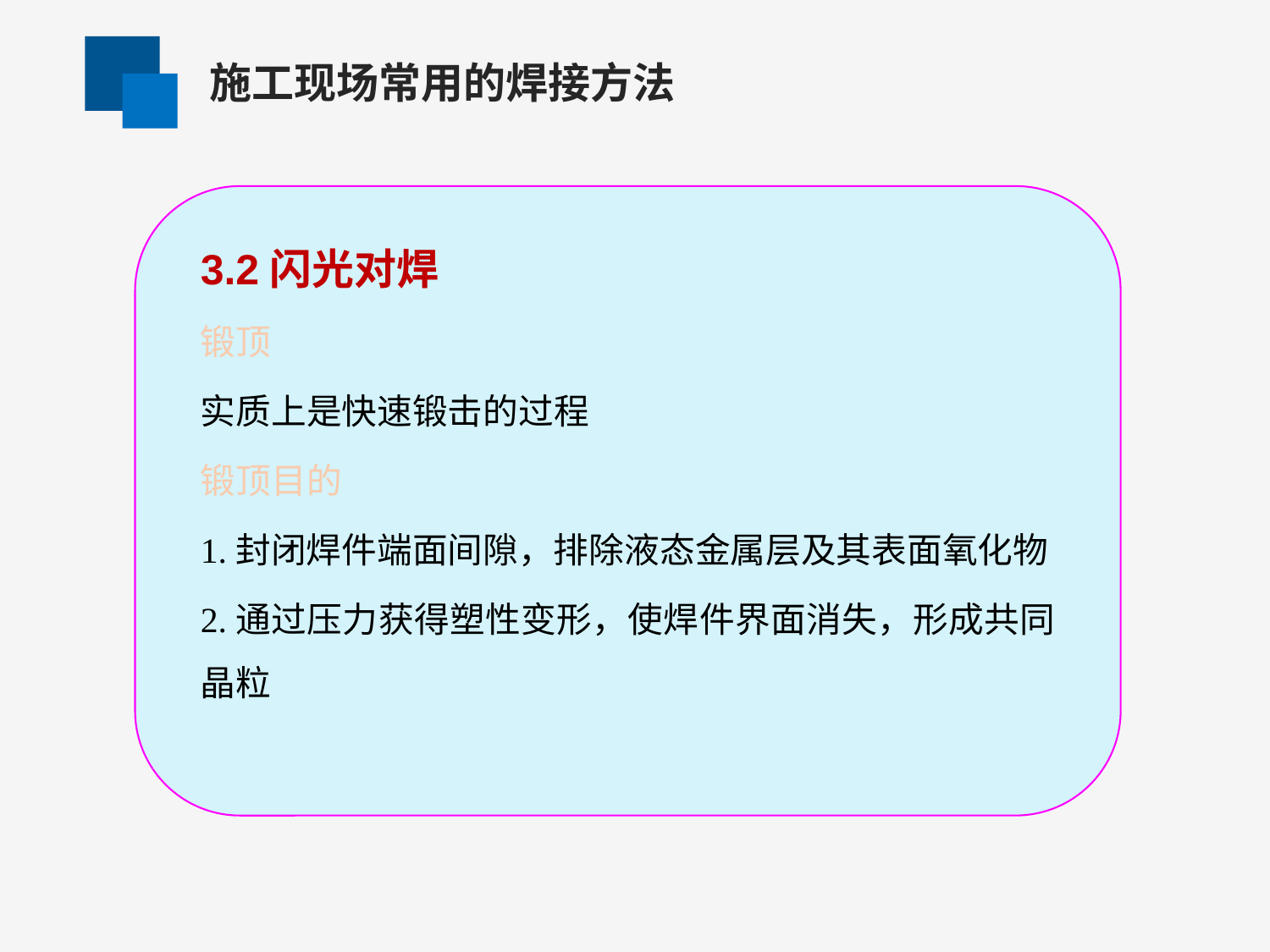

施工现场常用的焊接方法

3.2闪光对焊
锻顶
实质上是快速锻击的过程
锻顶目的
1.封闭焊件端面间隙，排除液态金属层及其表面氧化物
2.通过压力获得塑性变形，使焊件界面消失，形成共同晶粒